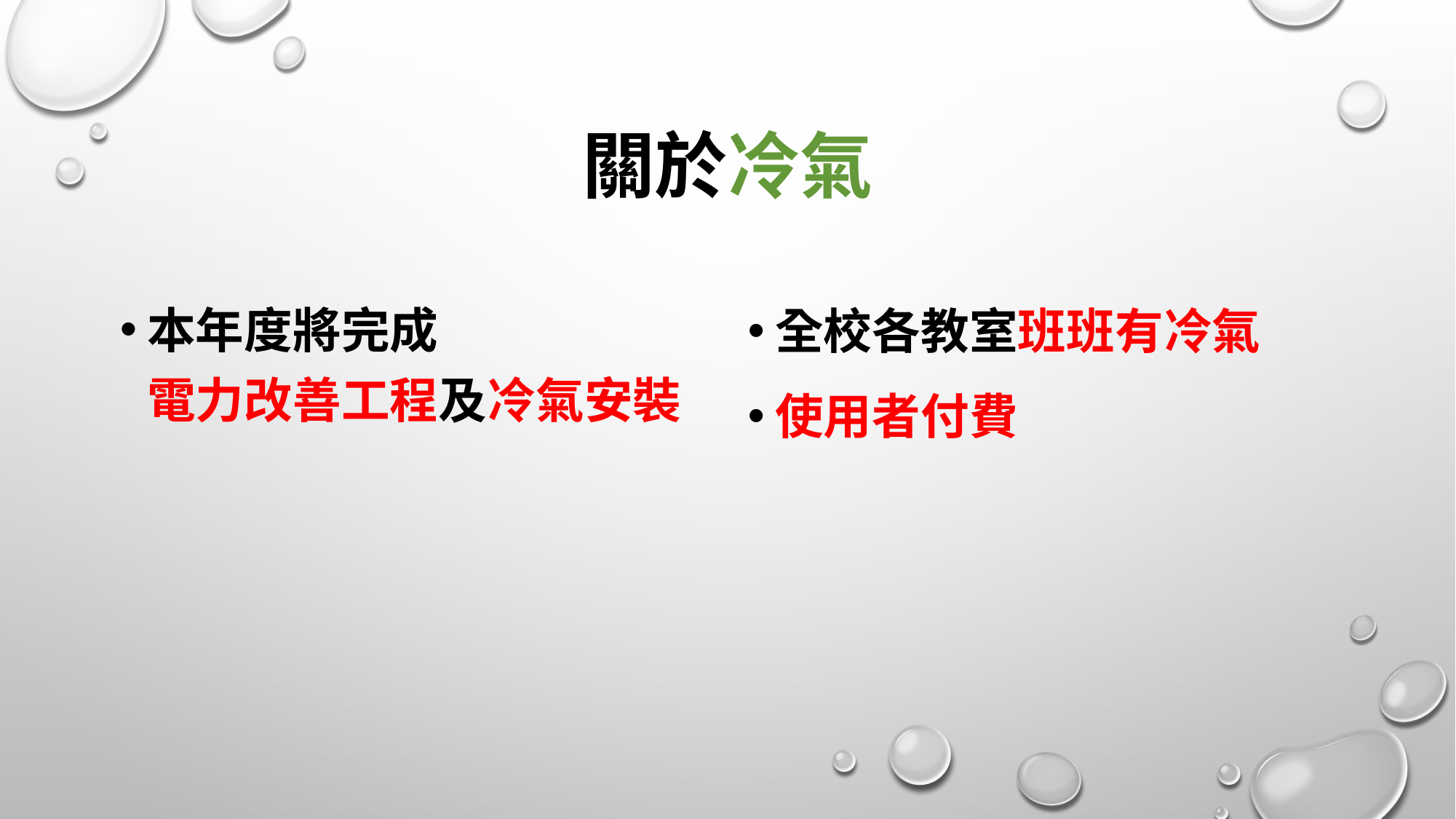

# 關於冷氣
本年度將完成
電力改善工程及冷氣安裝
全校各教室班班有冷氣
使用者付費